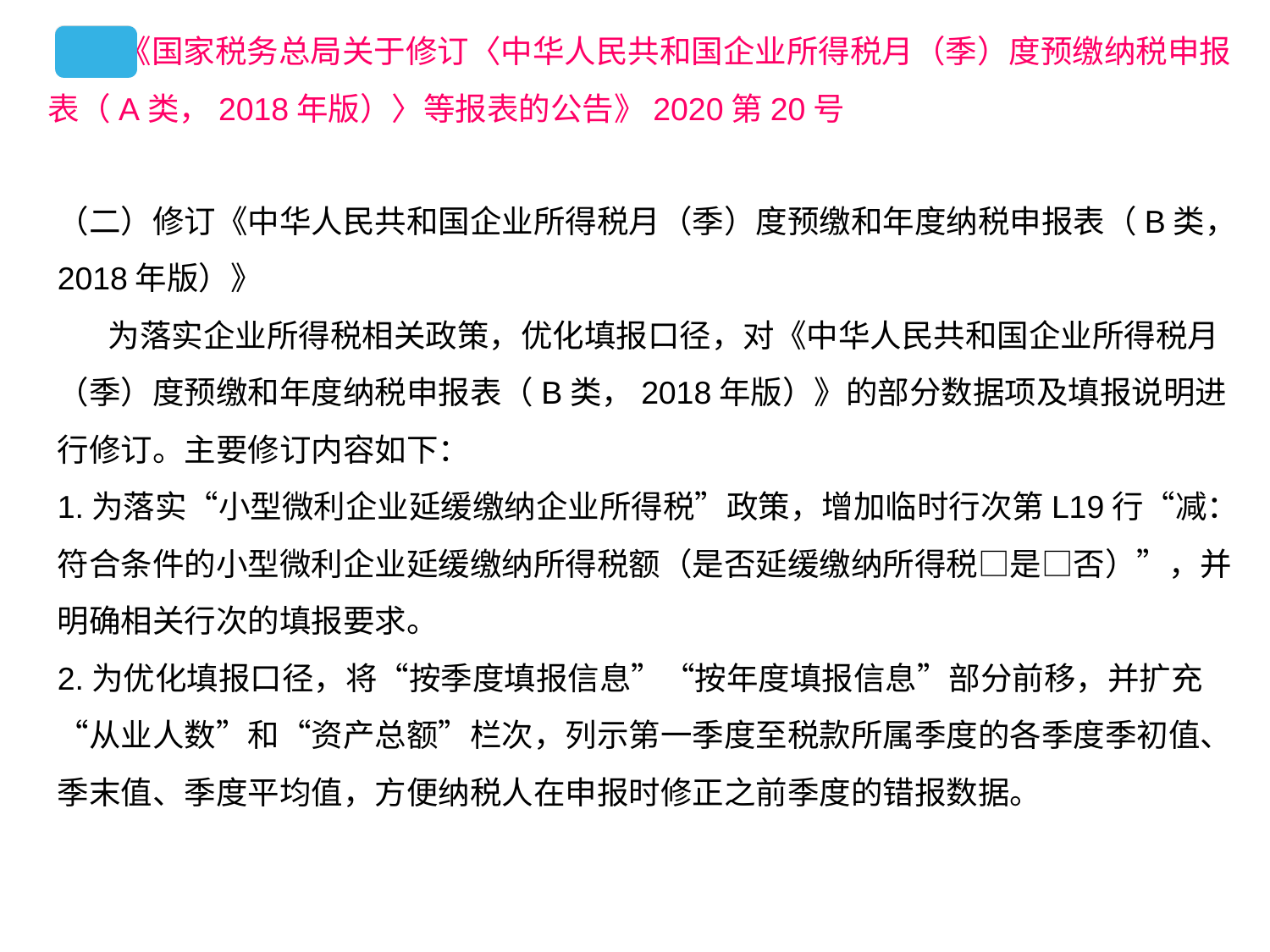

《国家税务总局关于修订〈中华人民共和国企业所得税月（季）度预缴纳税申报表（A类，2018年版）〉等报表的公告》2020第20号

（二）修订《中华人民共和国企业所得税月（季）度预缴和年度纳税申报表（B类，2018年版）》
      为落实企业所得税相关政策，优化填报口径，对《中华人民共和国企业所得税月（季）度预缴和年度纳税申报表（B类，2018年版）》的部分数据项及填报说明进行修订。主要修订内容如下：
1.为落实“小型微利企业延缓缴纳企业所得税”政策，增加临时行次第L19行“减：符合条件的小型微利企业延缓缴纳所得税额（是否延缓缴纳所得税□是□否）”，并明确相关行次的填报要求。
2.为优化填报口径，将“按季度填报信息”“按年度填报信息”部分前移，并扩充“从业人数”和“资产总额”栏次，列示第一季度至税款所属季度的各季度季初值、季末值、季度平均值，方便纳税人在申报时修正之前季度的错报数据。